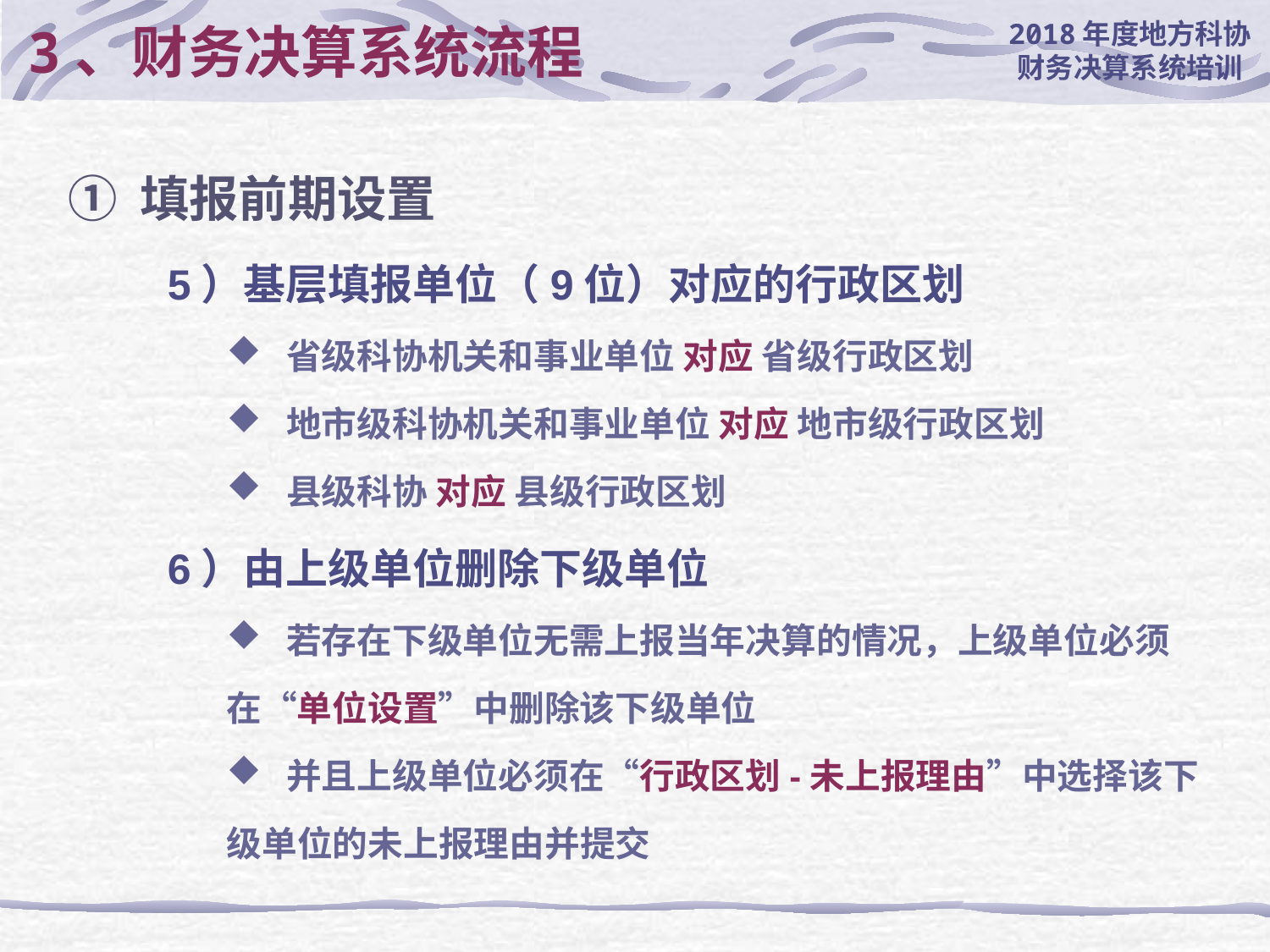

# 3、财务决算系统流程
① 填报前期设置
5）基层填报单位（9位）对应的行政区划
  省级科协机关和事业单位 对应 省级行政区划
  地市级科协机关和事业单位 对应 地市级行政区划
  县级科协 对应 县级行政区划
6）由上级单位删除下级单位
  若存在下级单位无需上报当年决算的情况，上级单位必须在“单位设置”中删除该下级单位
  并且上级单位必须在“行政区划-未上报理由”中选择该下级单位的未上报理由并提交